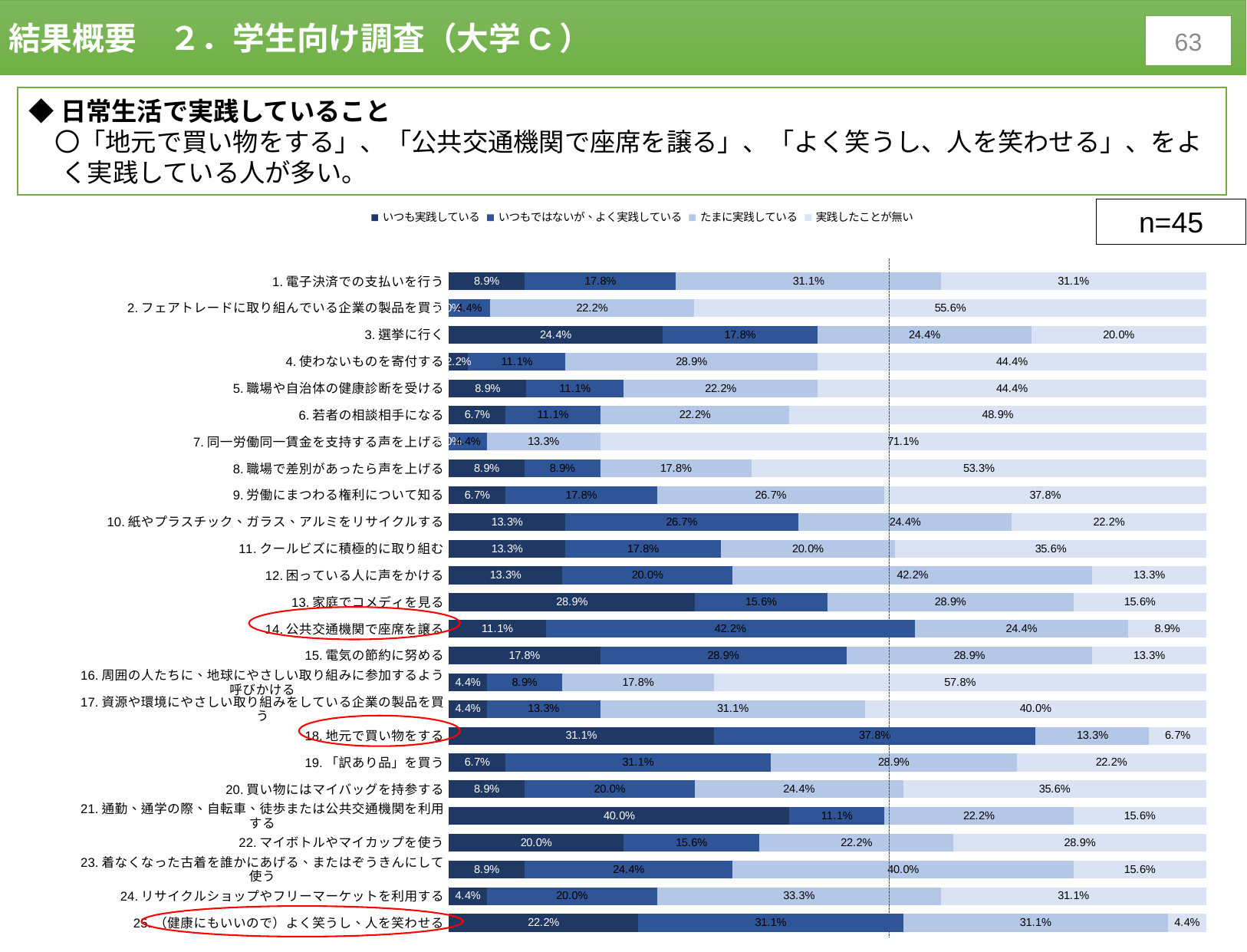

結果概要　２．学生向け調査（大学C）
63
◆日常生活で実践していること
　〇「地元で買い物をする」、「公共交通機関で座席を譲る」、「よく笑うし、人を笑わせる」、をよく実践している人が多い。

### Chart

| Category | いつも実践している | いつもではないが、よく実践している | たまに実践している | 実践したことが無い |
|---|---|---|---|---|
| 1.電子決済での支払いを行う | 0.08888888888888889 | 0.17777777777777778 | 0.3111111111111111 | 0.3111111111111111 |
| 2.フェアトレードに取り組んでいる企業の製品を買う | 0.0 | 0.044444444444444446 | 0.2222222222222222 | 0.5555555555555556 |
| 3.選挙に行く | 0.24444444444444444 | 0.17777777777777778 | 0.24444444444444444 | 0.2 |
| 4.使わないものを寄付する | 0.022222222222222223 | 0.1111111111111111 | 0.28888888888888886 | 0.4444444444444444 |
| 5.職場や自治体の健康診断を受ける | 0.08888888888888889 | 0.1111111111111111 | 0.2222222222222222 | 0.4444444444444444 |
| 6.若者の相談相手になる | 0.06666666666666667 | 0.1111111111111111 | 0.2222222222222222 | 0.4888888888888889 |
| 7.同一労働同一賃金を支持する声を上げる | 0.0 | 0.044444444444444446 | 0.13333333333333333 | 0.7111111111111111 |
| 8.職場で差別があったら声を上げる | 0.08888888888888889 | 0.08888888888888889 | 0.17777777777777778 | 0.5333333333333333 |
| 9.労働にまつわる権利について知る | 0.06666666666666667 | 0.17777777777777778 | 0.26666666666666666 | 0.37777777777777777 |
| 10.紙やプラスチック、ガラス、アルミをリサイクルする | 0.13333333333333333 | 0.26666666666666666 | 0.24444444444444444 | 0.2222222222222222 |
| 11.クールビズに積極的に取り組む | 0.13333333333333333 | 0.17777777777777778 | 0.2 | 0.35555555555555557 |
| 12.困っている人に声をかける | 0.13333333333333333 | 0.2 | 0.4222222222222222 | 0.13333333333333333 |
| 13.家庭でコメディを見る | 0.28888888888888886 | 0.15555555555555556 | 0.28888888888888886 | 0.15555555555555556 |
| 14.公共交通機関で座席を譲る | 0.1111111111111111 | 0.4222222222222222 | 0.24444444444444444 | 0.08888888888888889 |
| 15.電気の節約に努める | 0.17777777777777778 | 0.28888888888888886 | 0.28888888888888886 | 0.13333333333333333 |
| 16.周囲の人たちに、地球にやさしい取り組みに参加するよう呼びかける | 0.044444444444444446 | 0.08888888888888889 | 0.17777777777777778 | 0.5777777777777777 |
| 17.資源や環境にやさしい取り組みをしている企業の製品を買う | 0.044444444444444446 | 0.13333333333333333 | 0.3111111111111111 | 0.4 |
| 18.地元で買い物をする | 0.3111111111111111 | 0.37777777777777777 | 0.13333333333333333 | 0.06666666666666667 |
| 19.「訳あり品」を買う | 0.06666666666666667 | 0.3111111111111111 | 0.28888888888888886 | 0.2222222222222222 |
| 20.買い物にはマイバッグを持参する | 0.08888888888888889 | 0.2 | 0.24444444444444444 | 0.35555555555555557 |
| 21.通勤、通学の際、自転車、徒歩または公共交通機関を利用する | 0.4 | 0.1111111111111111 | 0.2222222222222222 | 0.15555555555555556 |
| 22.マイボトルやマイカップを使う | 0.2 | 0.15555555555555556 | 0.2222222222222222 | 0.28888888888888886 |
| 23.着なくなった古着を誰かにあげる、またはぞうきんにして使う | 0.08888888888888889 | 0.24444444444444444 | 0.4 | 0.15555555555555556 |
| 24.リサイクルショップやフリーマーケットを利用する | 0.044444444444444446 | 0.2 | 0.3333333333333333 | 0.3111111111111111 |
| 25.（健康にもいいので）よく笑うし、人を笑わせる | 0.2222222222222222 | 0.3111111111111111 | 0.3111111111111111 | 0.044444444444444446 |
n=45